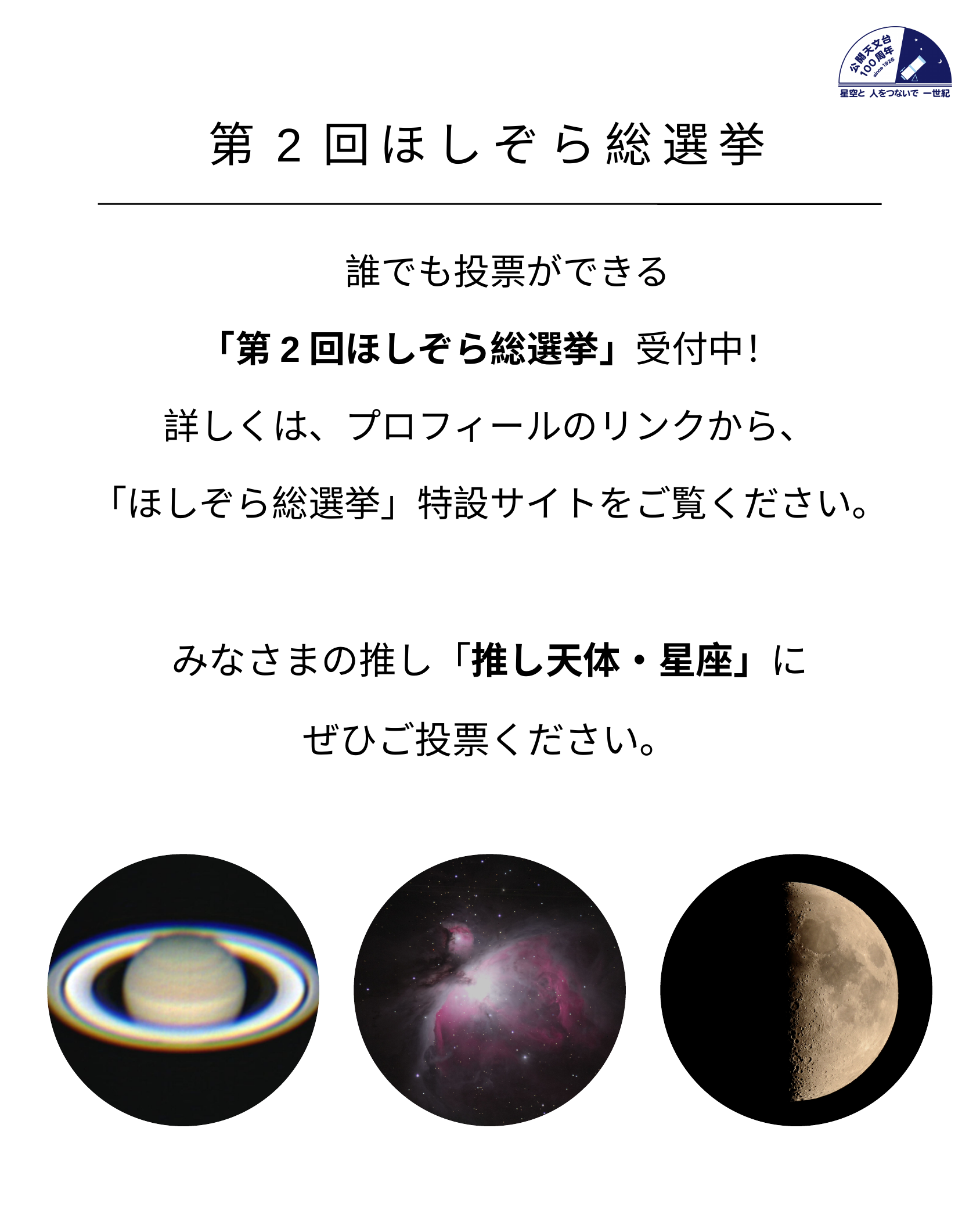

第2回ほしぞら総選挙

　誰でも投票ができる
「第2回ほしぞら総選挙」受付中！
詳しくは、プロフィールのリンクから、
「ほしぞら総選挙」特設サイトをご覧ください。

みなさまの推し「推し天体・星座」に
ぜひご投票ください。